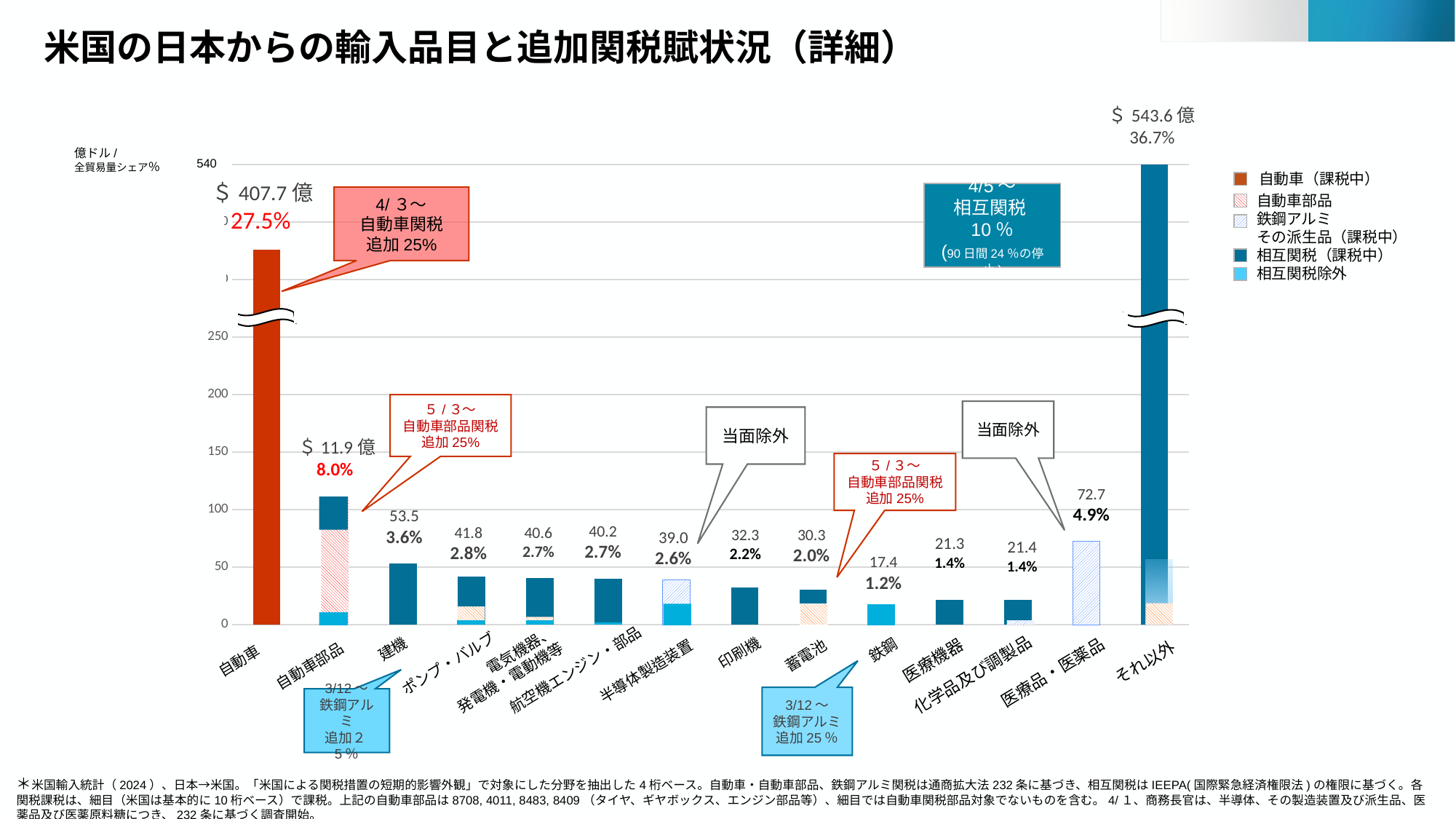

# 米国の日本からの輸入品目と追加関税賦状況（詳細）
＄543.6億
36.7%

億ドル/
全貿易量シェア％

### Chart

| Category |  |  |
|---|---|---|
| 自動車 | 0.0 | 407.7 |
| 自動車部品 | 110.9 | None |
| 建機 | 53.46358184 | None |
| ポンプ・バルブ | 41.83630295 | None |
| 電気機器、電力機器、発電機・電動機等 | 40.59862371999999 | None |
| 航空機エンジン・部品 | 40.226381589999995 | None |
| 半導体製造装置 | 38.957229389999995 | None |
| 印刷機 | 32.321338649999994 | None |
| 蓄電池 | 30.27146487 | None |
| 鉄鋼 | 17.35 | None |
| 医療機器 | 21.343780000000002 | None |
| 化学品及び調製品 | 21.43054262 | None |
| 医療品・医薬品 | 72.68808838000001 | None |
| それ以外 | 0.0 | 543.6098192599981 |
540
自動車（課税中）

自動車部品
鉄鋼アルミ
その派生品（課税中）
相互関税（課税中）
相互関税除外

＄407.7億
27.5%
4/5～
相互関税10％
(90日間24％の停止)
4/３～
自動車関税
追加25%

５/３～
自動車部品関税
追加25%
当面除外
当面除外
＄11.9億
8.0%
５/３～
自動車部品関税
追加25%
72.7
4.9%

53.5
3.6%
40.2
2.7%
41.8
2.8%
40.6
2.7%
32.3
2.2%
30.3
2.0%
39.0
2.6%
21.3
1.4%
21.4
1.4%
17.4
1.2%

鉄鋼
建機
印刷機
蓄電池
医療機器
電気機器、
発電機・電動機等
自動車
それ以外
ポンプ・バルブ
自動車部品
航空機エンジン・部品
半導体製造装置
医療品・医薬品
化学品及び調製品
3/12～
鉄鋼アルミ
追加25％
3/12～
鉄鋼アルミ
追加２5％
＊米国輸入統計（2024）、日本→米国。「米国による関税措置の短期的影響外観」で対象にした分野を抽出した4桁ベース。自動車・自動車部品、鉄鋼アルミ関税は通商拡大法232条に基づき、相互関税はIEEPA(国際緊急経済権限法)の権限に基づく。各関税課税は、細目（米国は基本的に10桁ベース）で課税。上記の自動車部品は8708, 4011, 8483, 8409（タイヤ、ギヤボックス、エンジン部品等）、細目では自動車関税部品対象でないものを含む。4/１、商務長官は、半導体、その製造装置及び派生品、医薬品及び医薬原料糖につき、232条に基づく調査開始。